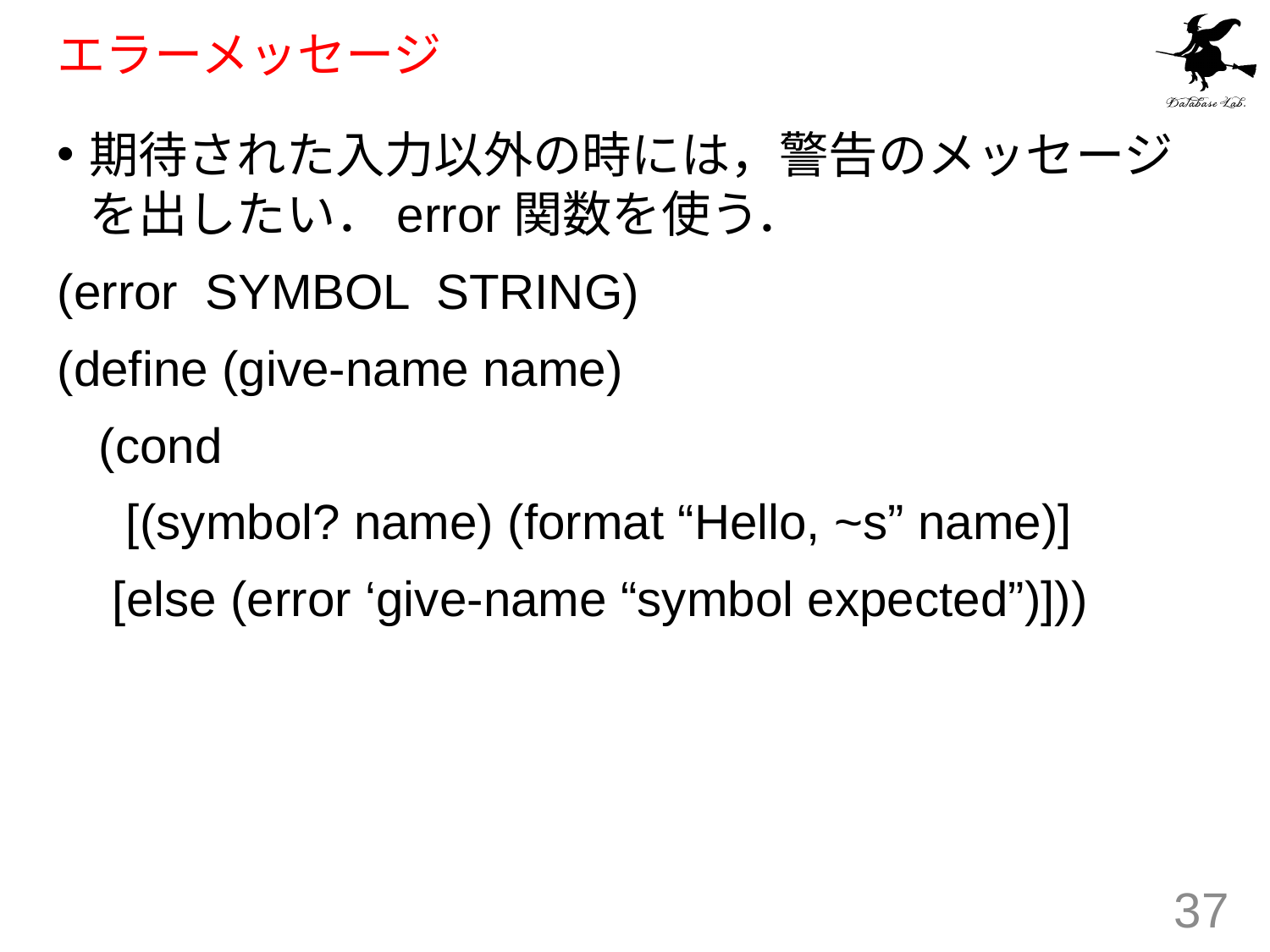

# エラーメッセージ
期待された入力以外の時には，警告のメッセージを出したい．error関数を使う．
(error  SYMBOL  STRING)
(define (give-name name)
   (cond
     [(symbol? name) (format “Hello, ~s” name)]
    [else (error ‘give-name “symbol expected”)]))

37